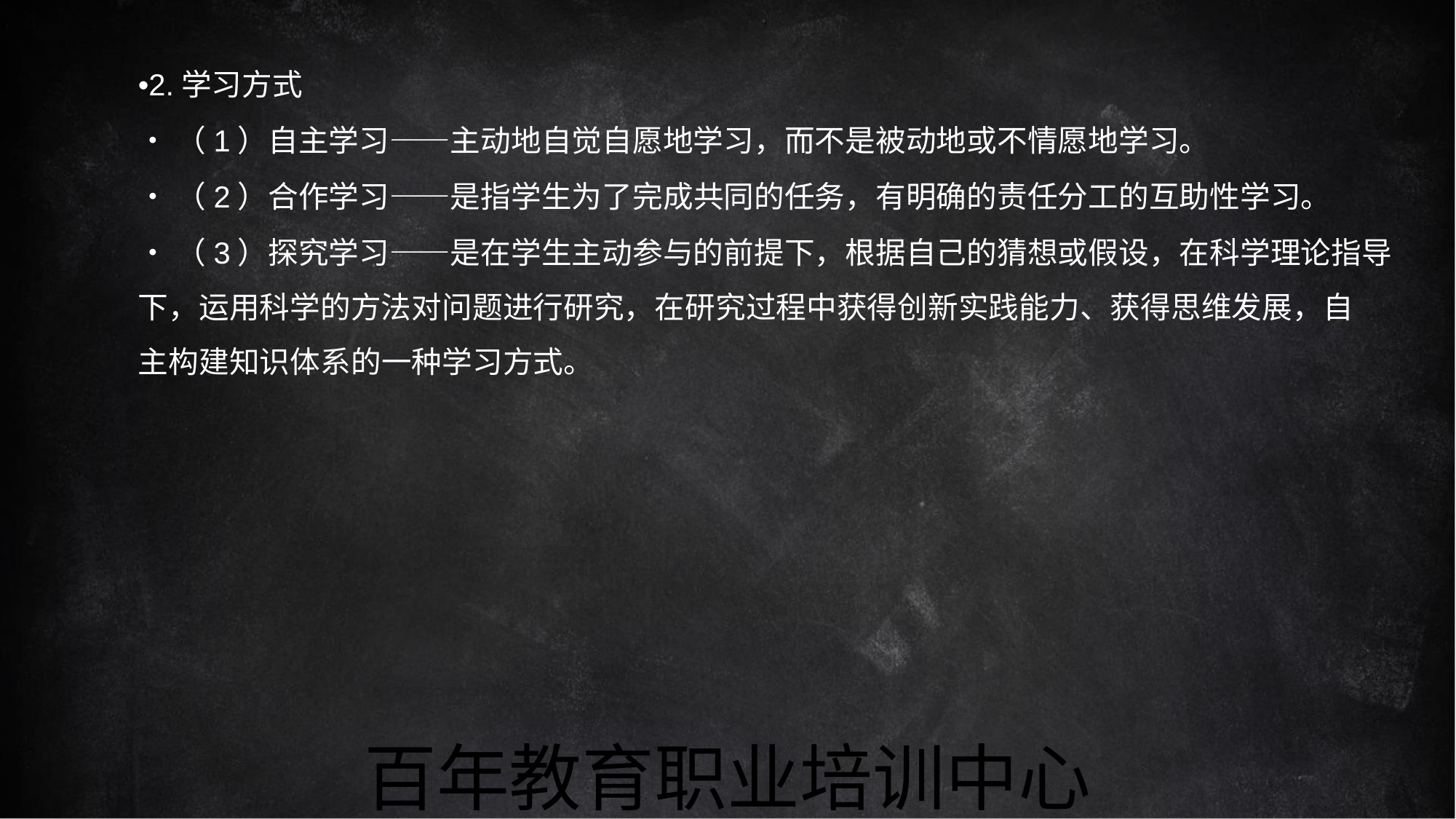

•2.学习方式
•（1）自主学习——主动地自觉自愿地学习，而不是被动地或不情愿地学习。
•（2）合作学习——是指学生为了完成共同的任务，有明确的责任分工的互助性学习。
•（3）探究学习——是在学生主动参与的前提下，根据自己的猜想或假设，在科学理论指导
下，运用科学的方法对问题进行研究，在研究过程中获得创新实践能力、获得思维发展，自
主构建知识体系的一种学习方式。
百年教育职业培训中心